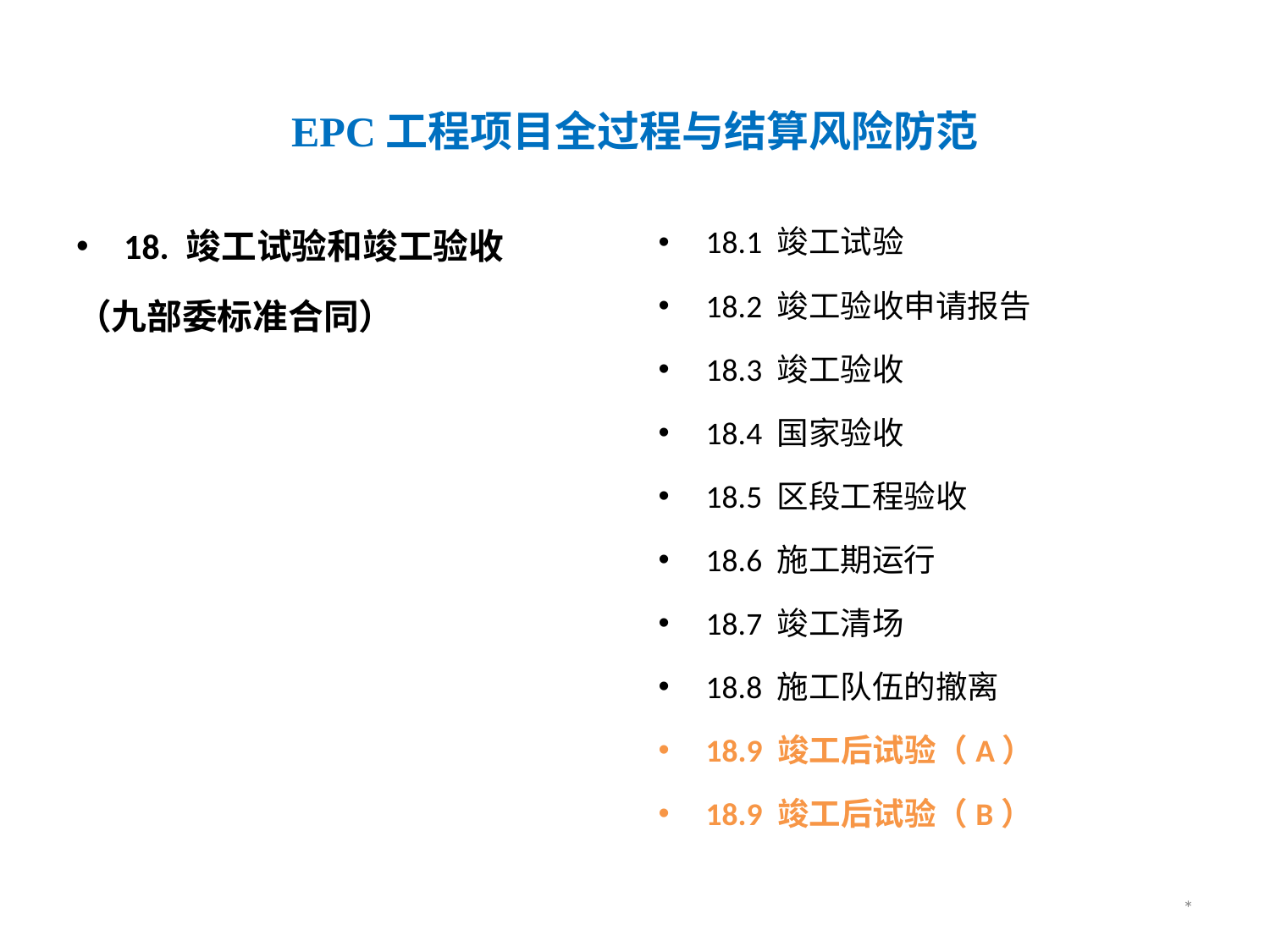

# EPC工程项目全过程与结算风险防范
18. 竣工试验和竣工验收
（九部委标准合同）

18.1 竣工试验
18.2 竣工验收申请报告
18.3 竣工验收
18.4 国家验收
18.5 区段工程验收
18.6 施工期运行
18.7 竣工清场
18.8 施工队伍的撤离
18.9 竣工后试验（A）
18.9 竣工后试验（B）
*